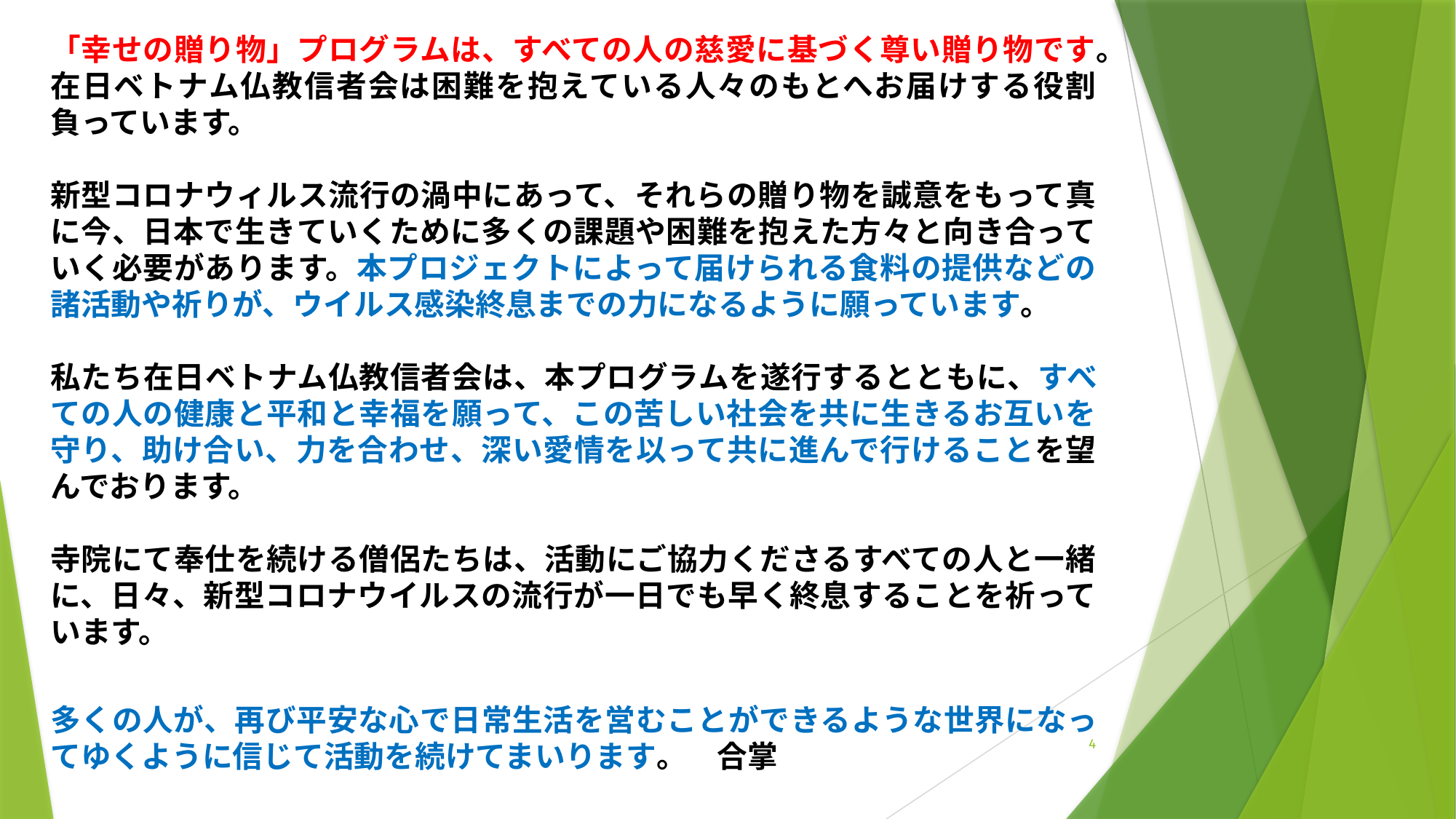

「幸せの贈り物」プログラムは、すべての人の慈愛に基づく尊い贈り物です。在日ベトナム仏教信者会は困難を抱えている人々のもとへお届けする役割負っています。

新型コロナウィルス流行の渦中にあって、それらの贈り物を誠意をもって真に今、日本で生きていくために多くの課題や困難を抱えた方々と向き合っていく必要があります。本プロジェクトによって届けられる食料の提供などの諸活動や祈りが、ウイルス感染終息までの力になるように願っています。

私たち在日ベトナム仏教信者会は、本プログラムを遂行するとともに、すべての人の健康と平和と幸福を願って、この苦しい社会を共に生きるお互いを守り、助け合い、力を合わせ、深い愛情を以って共に進んで行けることを望んでおります。

寺院にて奉仕を続ける僧侶たちは、活動にご協力くださるすべての人と一緒に、日々、新型コロナウイルスの流行が一日でも早く終息することを祈っています。

多くの人が、再び平安な心で日常生活を営むことができるような世界になってゆくように信じて活動を続けてまいります。　合掌
4